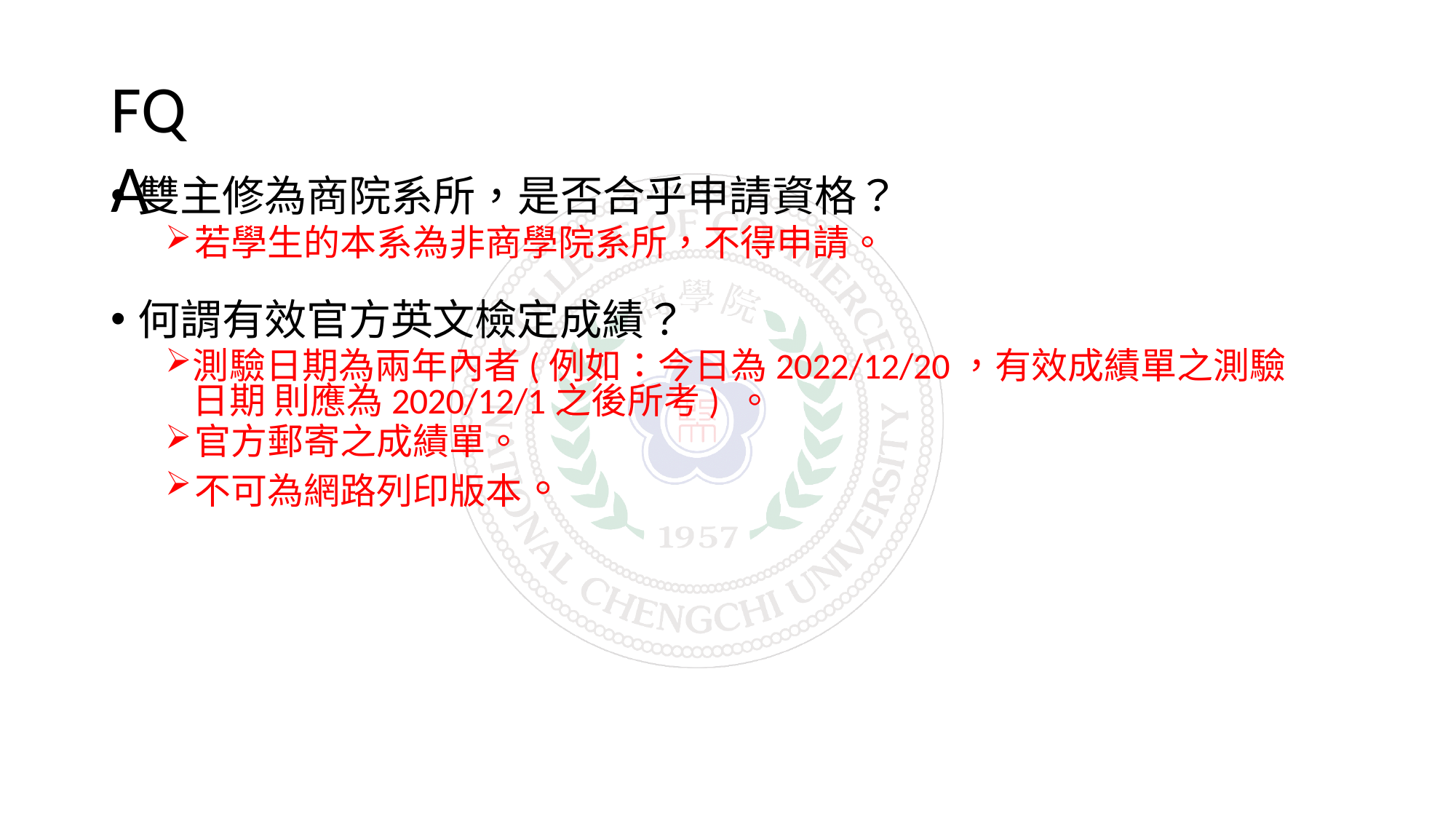

# FQA
雙主修為商院系所，是否合乎申請資格？
若學生的本系為非商學院系所，不得申請。

何謂有效官方英文檢定成績？
測驗日期為兩年內者(例如：今日為2022/12/20，有效成績單之測驗日期 則應為2020/12/1之後所考) 。
官方郵寄之成績單。
不可為網路列印版本。